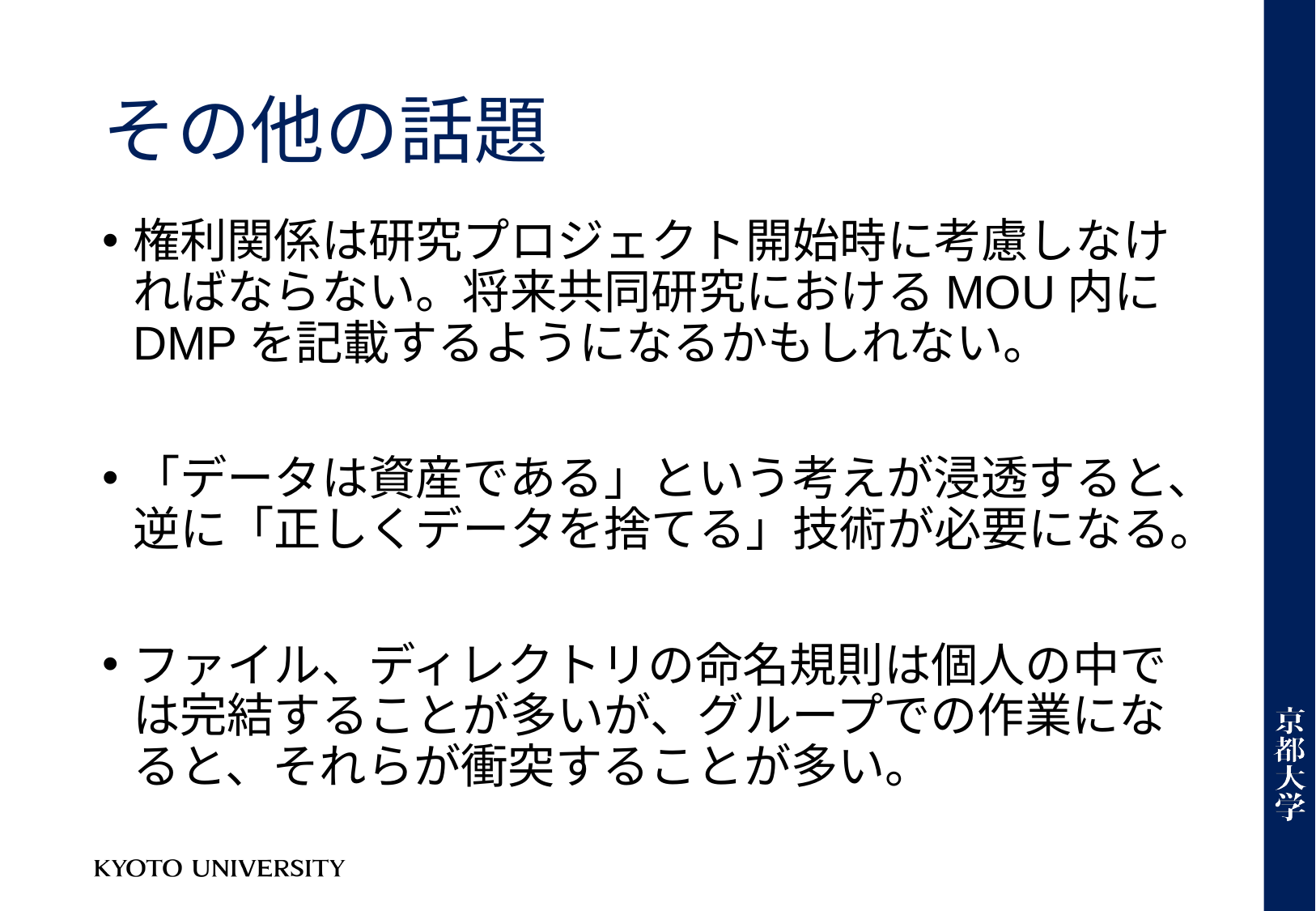

# その他の話題
権利関係は研究プロジェクト開始時に考慮しなければならない。将来共同研究におけるMOU内にDMPを記載するようになるかもしれない。

「データは資産である」という考えが浸透すると、逆に「正しくデータを捨てる」技術が必要になる。

ファイル、ディレクトリの命名規則は個人の中では完結することが多いが、グループでの作業になると、それらが衝突することが多い。